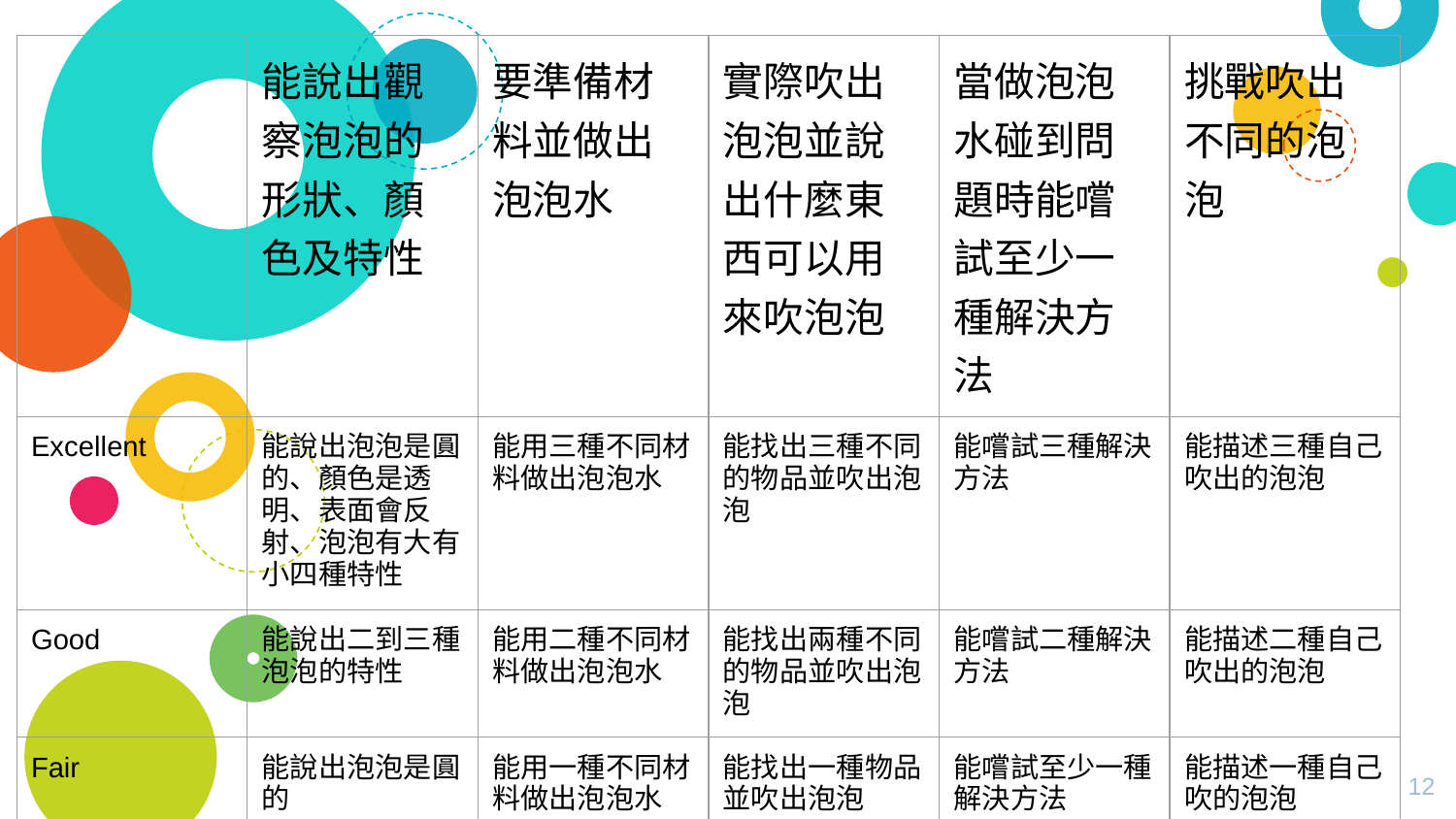

|  | 能說出觀察泡泡的形狀、顏色及特性 | 要準備材料並做出泡泡水 | 實際吹出泡泡並說出什麼東西可以用來吹泡泡 | 當做泡泡水碰到問題時能嚐試至少一種解決方法 | 挑戰吹出不同的泡泡 |
| --- | --- | --- | --- | --- | --- |
| Excellent | 能說出泡泡是圓的、顏色是透明、表面會反射、泡泡有大有小四種特性 | 能用三種不同材料做出泡泡水 | 能找出三種不同的物品並吹出泡泡 | 能嚐試三種解決方法 | 能描述三種自己吹出的泡泡 |
| Good | 能說出二到三種泡泡的特性 | 能用二種不同材料做出泡泡水 | 能找出兩種不同的物品並吹出泡泡 | 能嚐試二種解決方法 | 能描述二種自己吹出的泡泡 |
| Fair | 能說出泡泡是圓的 | 能用一種不同材料做出泡泡水 | 能找出一種物品並吹出泡泡 | 能嚐試至少一種解決方法 | 能描述一種自己吹的泡泡 |
12